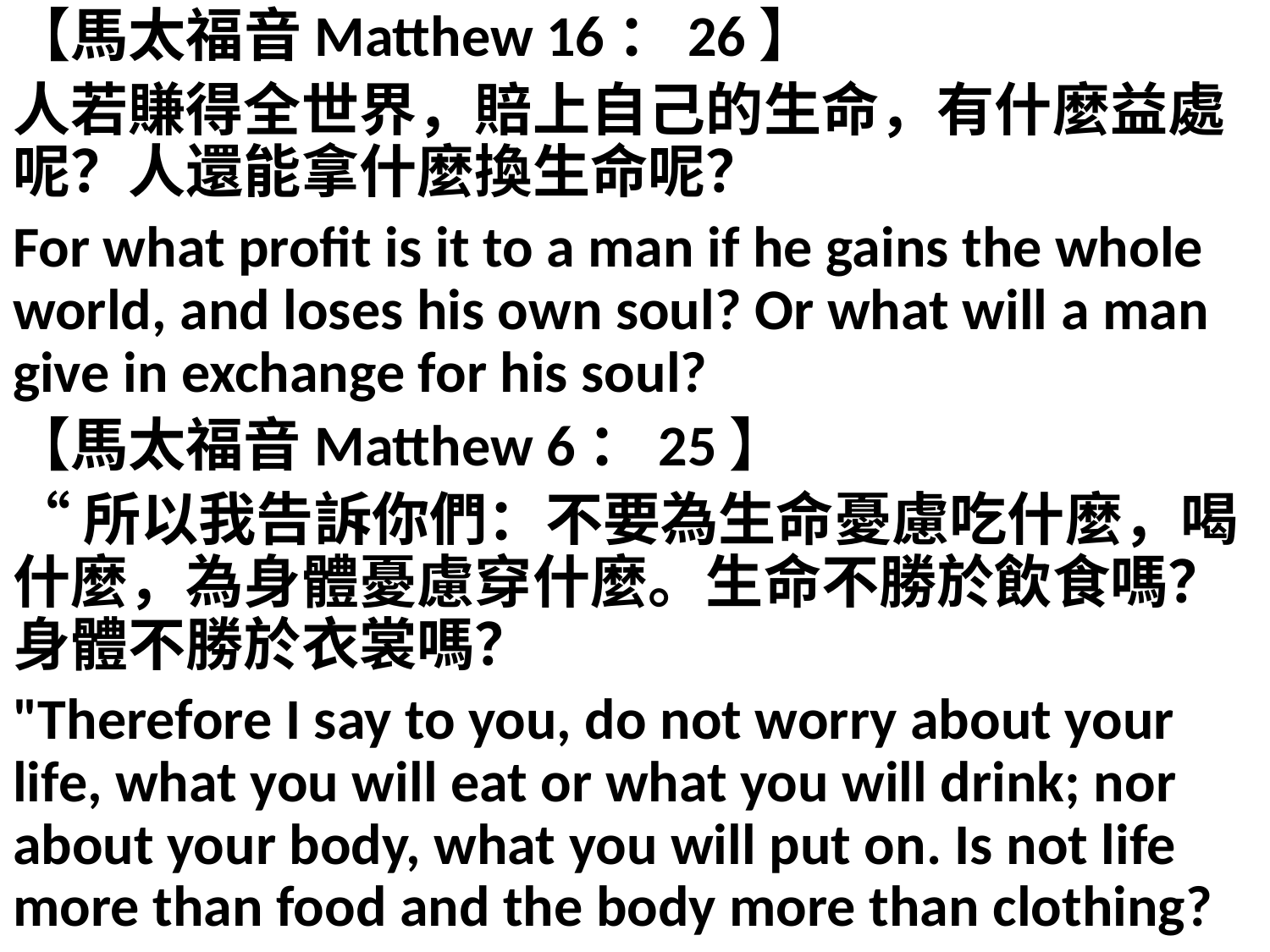

【馬太福音Matthew 16：26】
人若賺得全世界，賠上自己的生命，有什麼益處呢？人還能拿什麼換生命呢？
For what profit is it to a man if he gains the whole world, and loses his own soul? Or what will a man give in exchange for his soul?
【馬太福音Matthew 6：25】
“所以我告訴你們：不要為生命憂慮吃什麼，喝什麼，為身體憂慮穿什麼。生命不勝於飲食嗎？身體不勝於衣裳嗎？
"Therefore I say to you, do not worry about your life, what you will eat or what you will drink; nor about your body, what you will put on. Is not life more than food and the body more than clothing?